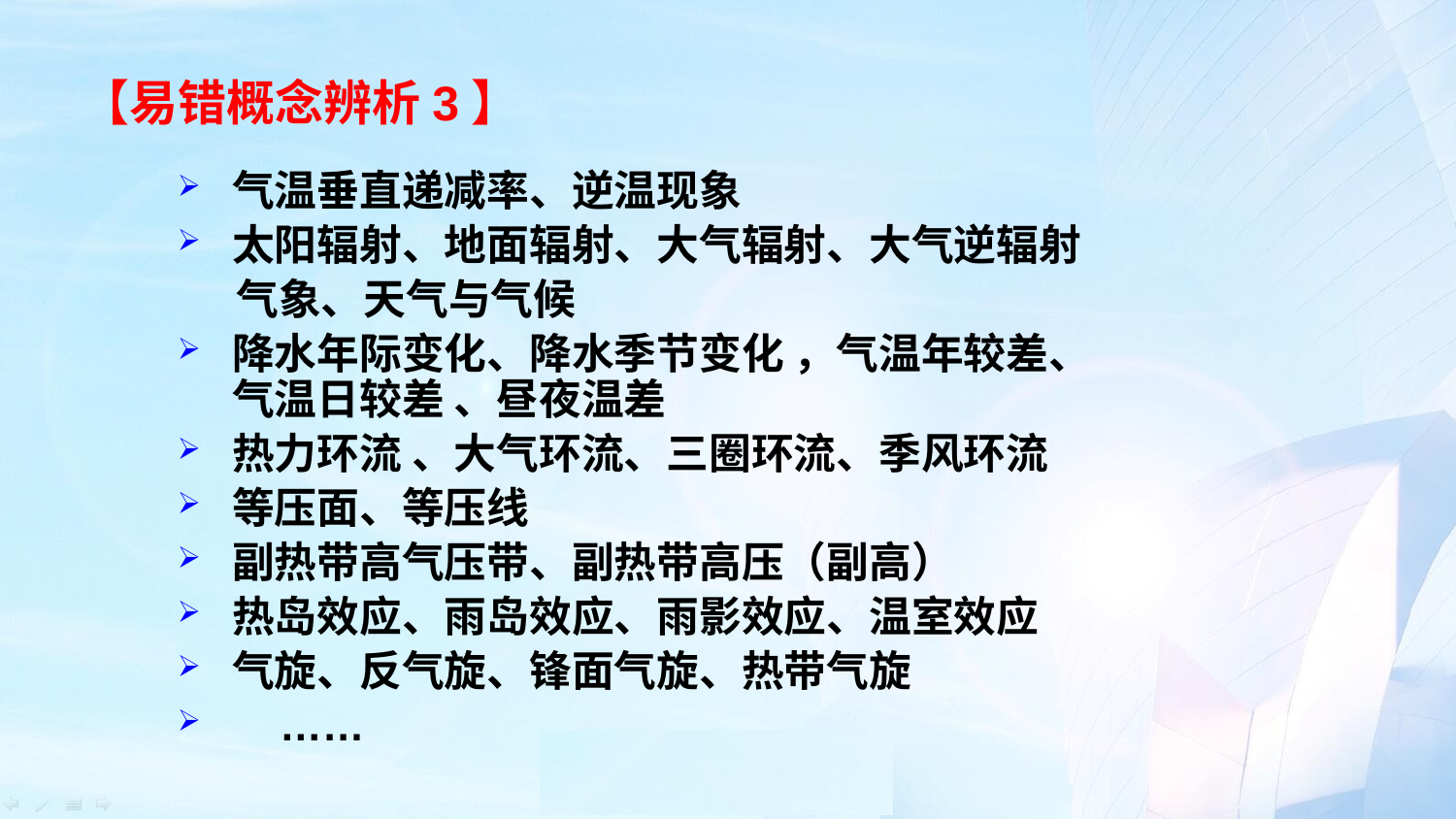

【易错概念辨析3】
气温垂直递减率、逆温现象
太阳辐射、地面辐射、大气辐射、大气逆辐射
     气象、天气与气候
降水年际变化、降水季节变化 ，气温年较差、气温日较差 、昼夜温差
热力环流 、大气环流、三圈环流、季风环流
等压面、等压线
副热带高气压带、副热带高压（副高）
热岛效应、雨岛效应、雨影效应、温室效应
气旋、反气旋、锋面气旋、热带气旋
    ……